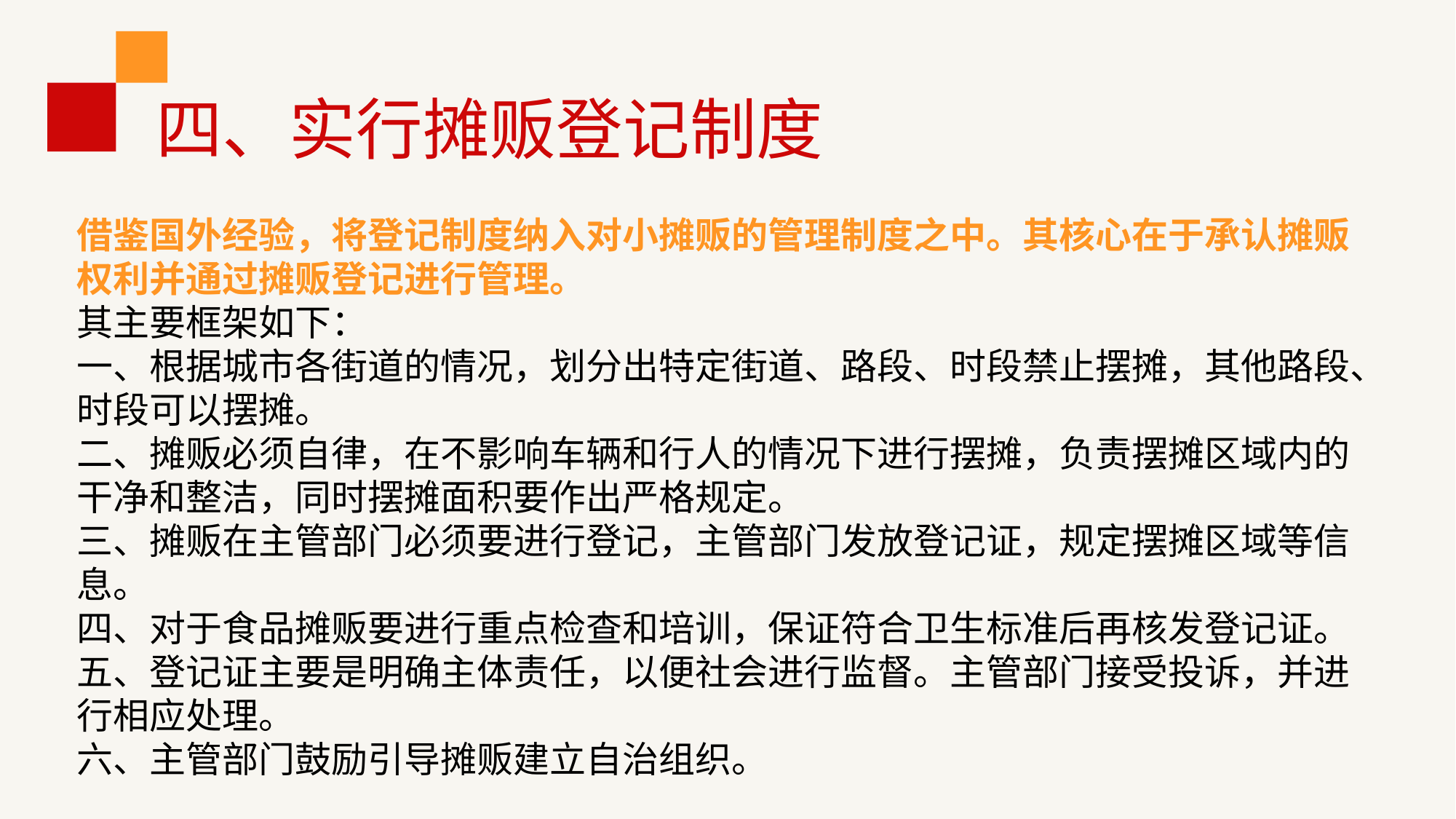

四、实行摊贩登记制度

借鉴国外经验，将登记制度纳入对小摊贩的管理制度之中。其核心在于承认摊贩权利并通过摊贩登记进行管理。
其主要框架如下：
一、根据城市各街道的情况，划分出特定街道、路段、时段禁止摆摊，其他路段、时段可以摆摊。
二、摊贩必须自律，在不影响车辆和行人的情况下进行摆摊，负责摆摊区域内的干净和整洁，同时摆摊面积要作出严格规定。
三、摊贩在主管部门必须要进行登记，主管部门发放登记证，规定摆摊区域等信息。
四、对于食品摊贩要进行重点检查和培训，保证符合卫生标准后再核发登记证。
五、登记证主要是明确主体责任，以便社会进行监督。主管部门接受投诉，并进行相应处理。
六、主管部门鼓励引导摊贩建立自治组织。